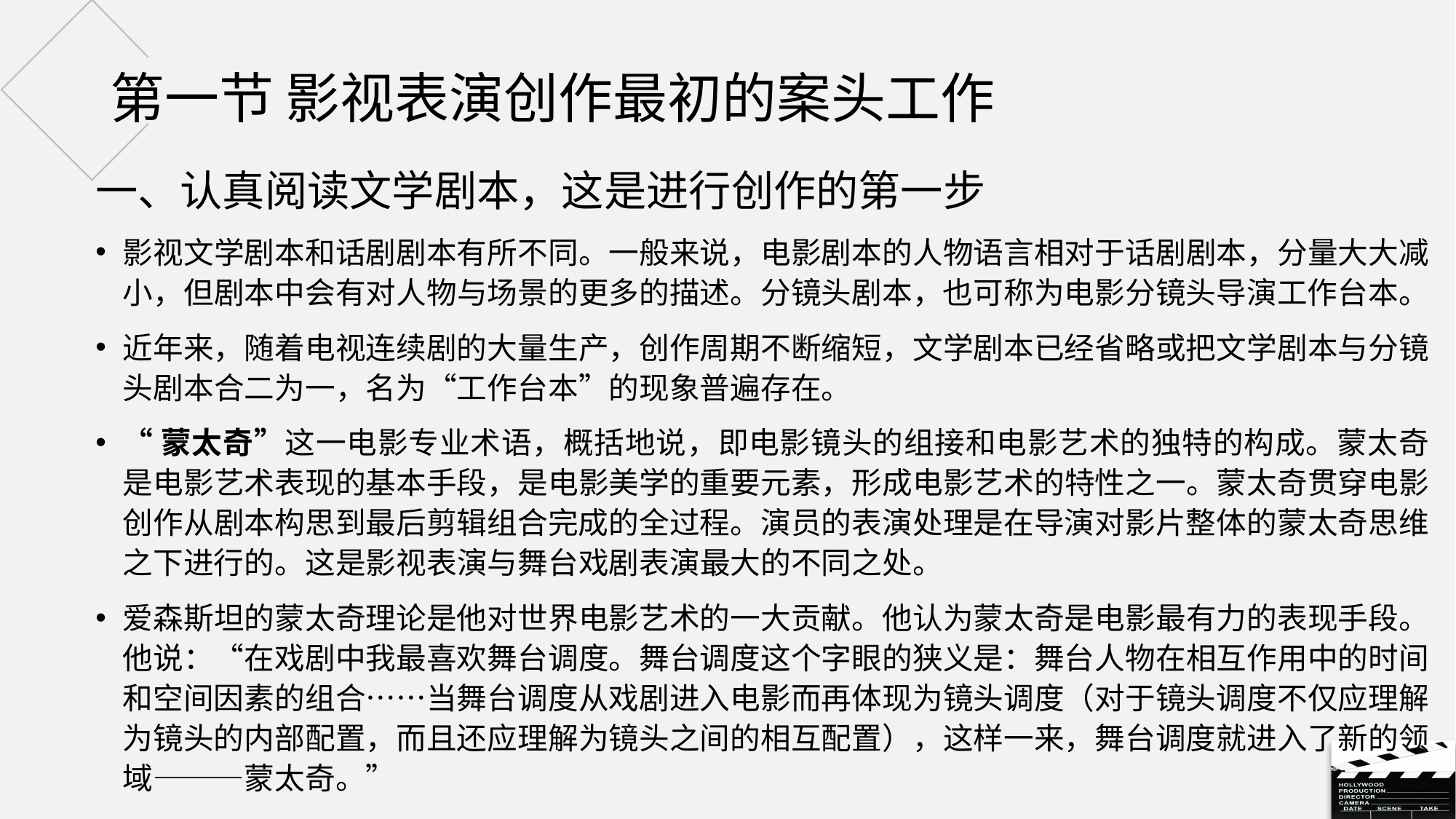

# 第一节 影视表演创作最初的案头工作
一、认真阅读文学剧本，这是进行创作的第一步
影视文学剧本和话剧剧本有所不同。一般来说，电影剧本的人物语言相对于话剧剧本，分量大大减小，但剧本中会有对人物与场景的更多的描述。分镜头剧本，也可称为电影分镜头导演工作台本。
近年来，随着电视连续剧的大量生产，创作周期不断缩短，文学剧本已经省略或把文学剧本与分镜头剧本合二为一，名为“工作台本”的现象普遍存在。
“蒙太奇”这一电影专业术语，概括地说，即电影镜头的组接和电影艺术的独特的构成。蒙太奇是电影艺术表现的基本手段，是电影美学的重要元素，形成电影艺术的特性之一。蒙太奇贯穿电影创作从剧本构思到最后剪辑组合完成的全过程。演员的表演处理是在导演对影片整体的蒙太奇思维之下进行的。这是影视表演与舞台戏剧表演最大的不同之处。
爱森斯坦的蒙太奇理论是他对世界电影艺术的一大贡献。他认为蒙太奇是电影最有力的表现手段。他说：“在戏剧中我最喜欢舞台调度。舞台调度这个字眼的狭义是：舞台人物在相互作用中的时间和空间因素的组合……当舞台调度从戏剧进入电影而再体现为镜头调度（对于镜头调度不仅应理解为镜头的内部配置，而且还应理解为镜头之间的相互配置），这样一来，舞台调度就进入了新的领域———蒙太奇。”